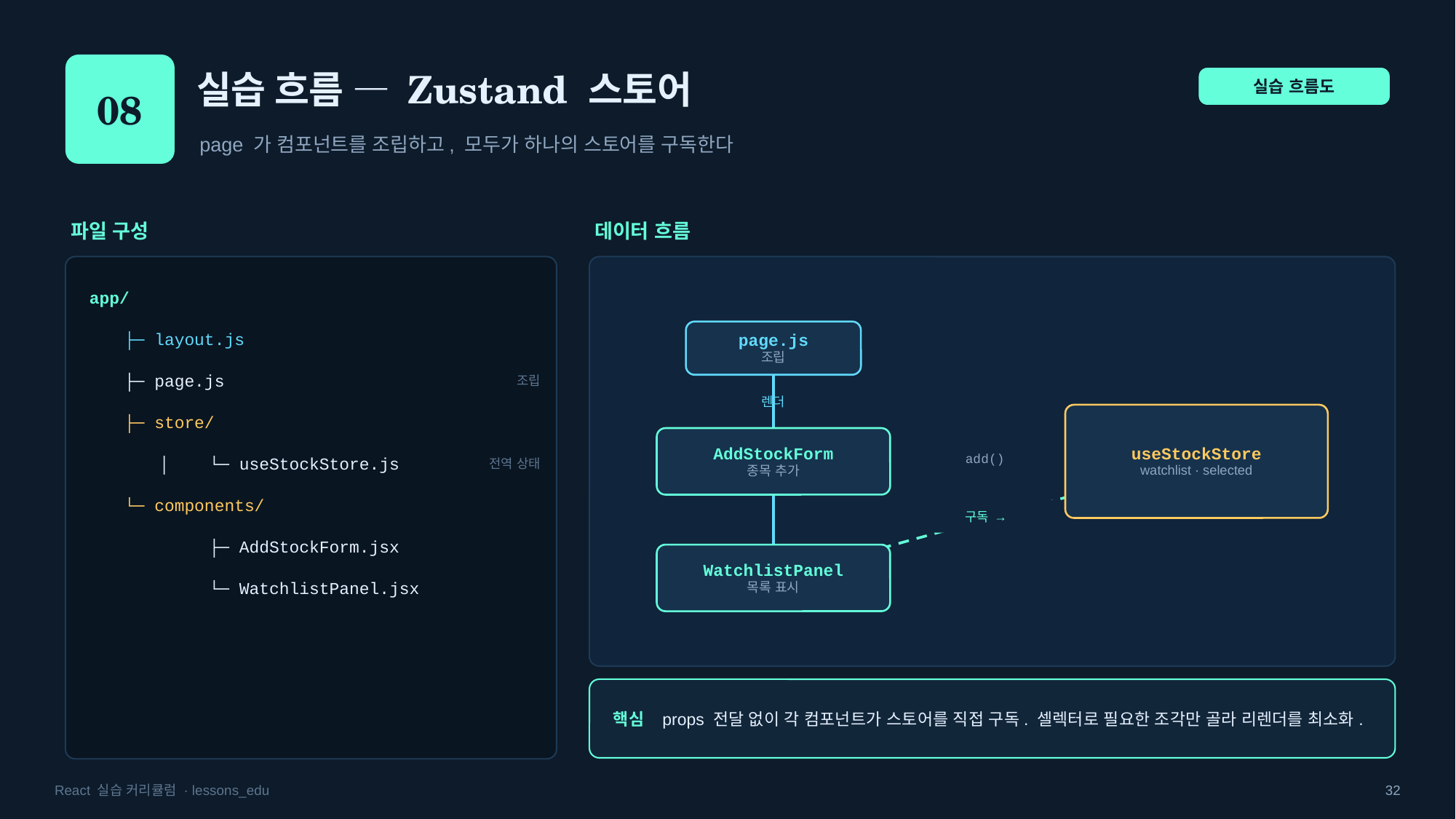

08
실습 흐름 — Zustand 스토어
실습 흐름도
page 가 컴포넌트를 조립하고, 모두가 하나의 스토어를 구독한다
파일 구성
데이터 흐름

app/
├─ layout.js

page.js
조립
├─ page.js
조립
렌더
├─ store/

useStockStore
watchlist · selected

AddStockForm
종목 추가
add()
│    └─ useStockStore.js
전역 상태
└─ components/
구독 →
     ├─ AddStockForm.jsx

WatchlistPanel
목록 표시
     └─ WatchlistPanel.jsx

핵심   props 전달 없이 각 컴포넌트가 스토어를 직접 구독. 셀렉터로 필요한 조각만 골라 리렌더를 최소화.
React 실습 커리큘럼 · lessons_edu
32